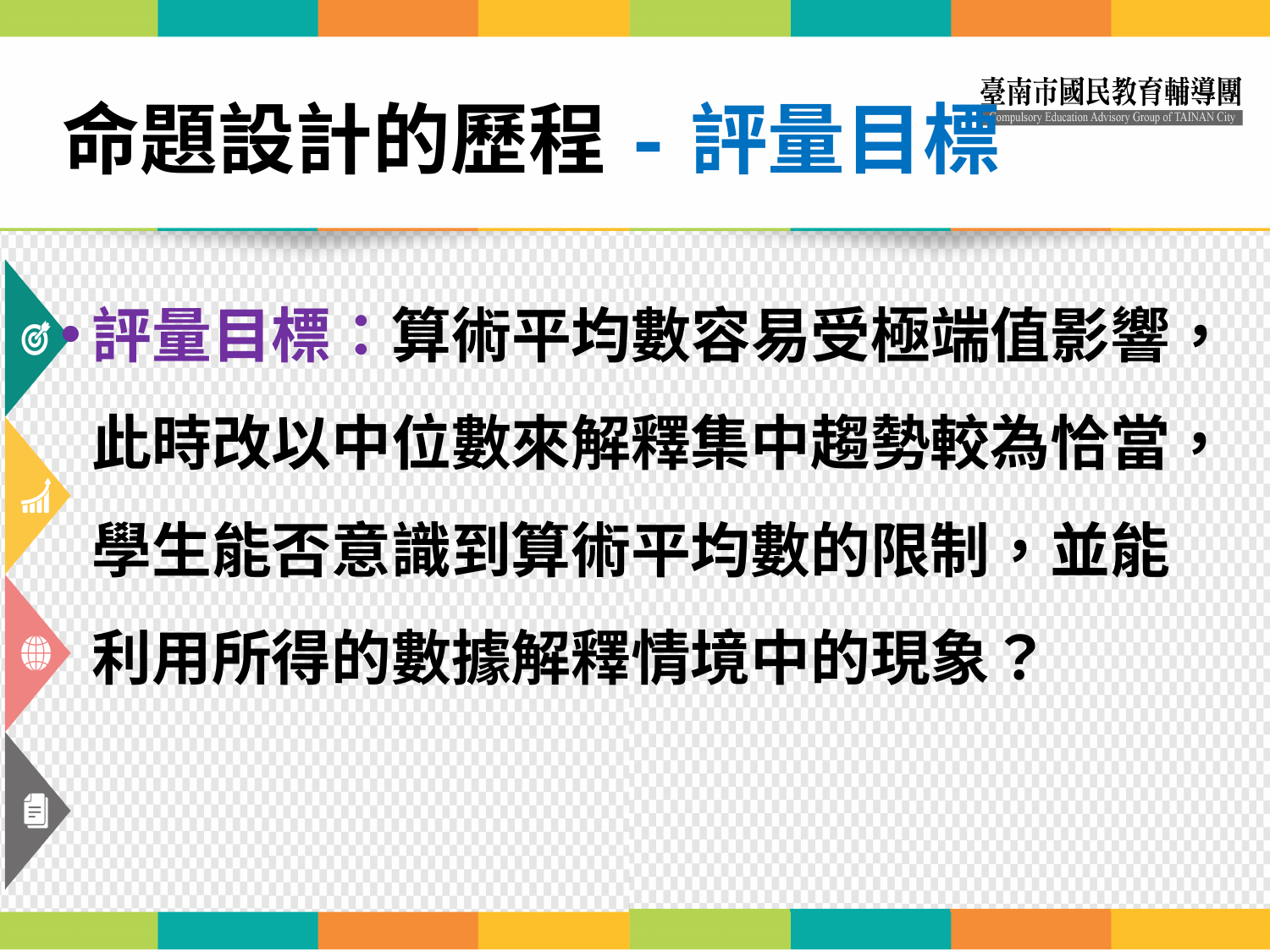

# 命題設計的歷程-評量目標
評量目標：算術平均數容易受極端值影響，此時改以中位數來解釋集中趨勢較為恰當，學生能否意識到算術平均數的限制，並能利用所得的數據解釋情境中的現象？